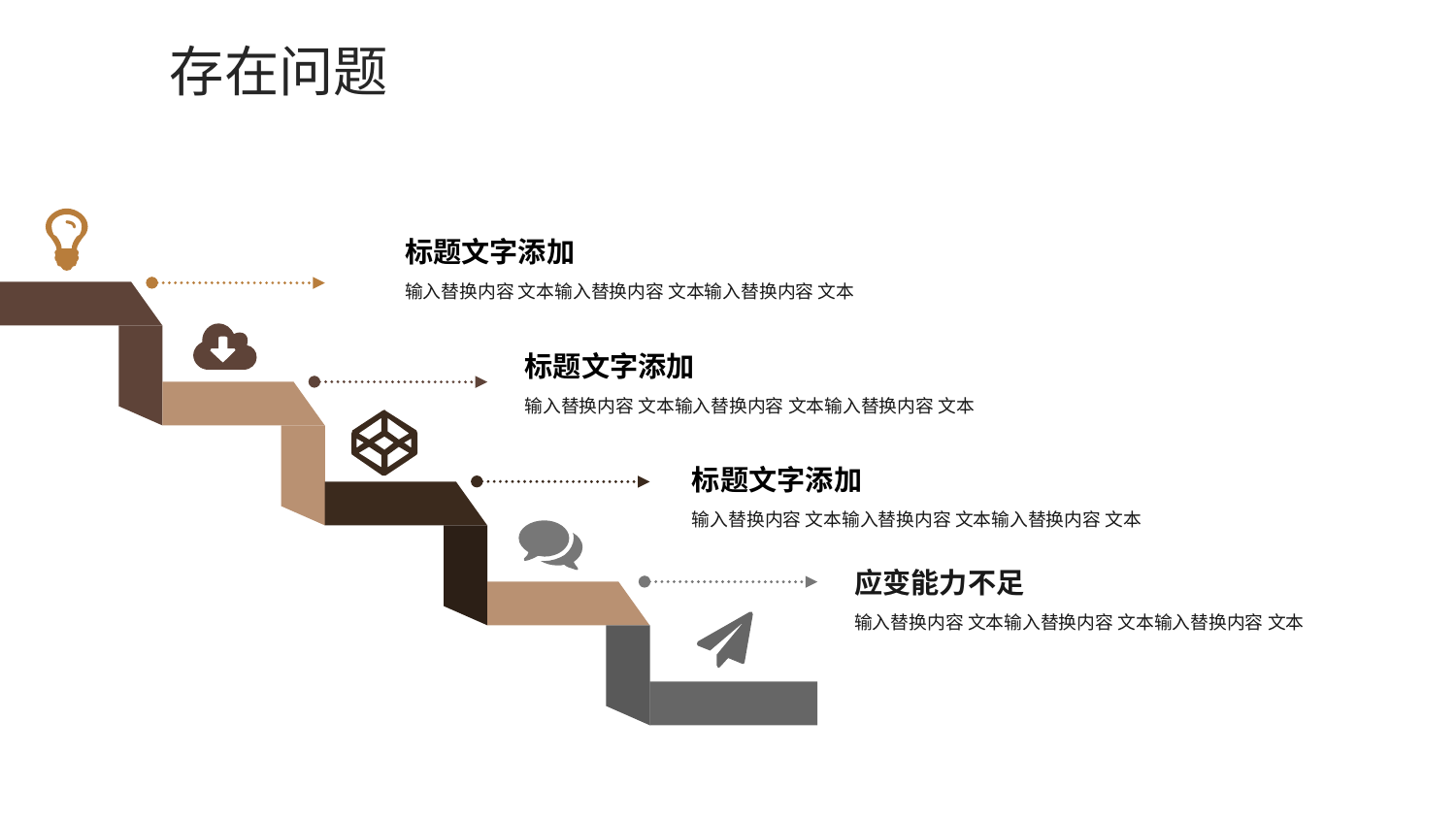

存在问题

标题文字添加
输入替换内容 文本输入替换内容 文本输入替换内容 文本

标题文字添加

输入替换内容 文本输入替换内容 文本输入替换内容 文本

标题文字添加

输入替换内容 文本输入替换内容 文本输入替换内容 文本

应变能力不足

输入替换内容 文本输入替换内容 文本输入替换内容 文本